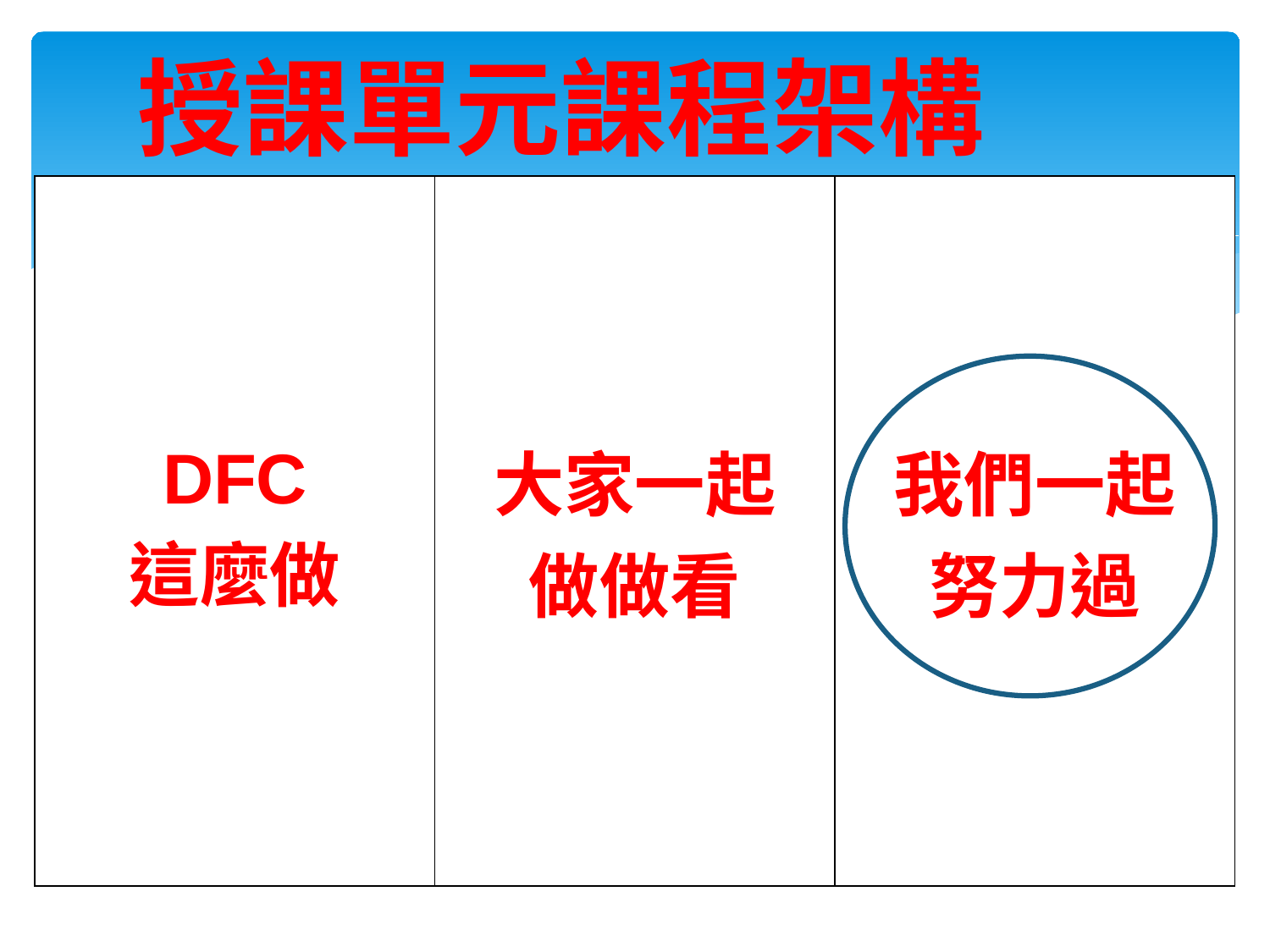

授課單元課程架構
| DFC 這麼做 | 大家一起 做做看 | 我們一起 努力過 |
| --- | --- | --- |